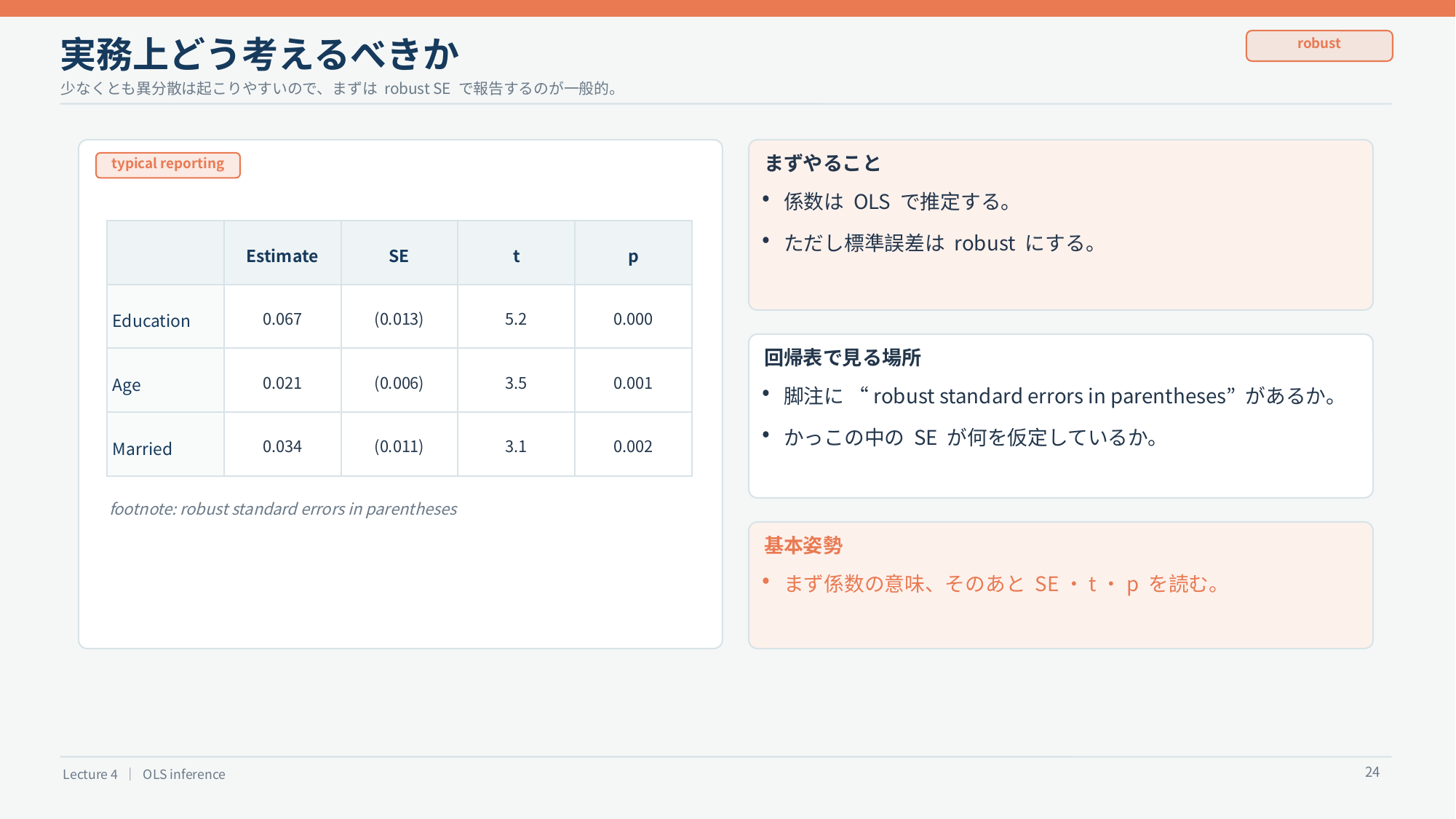

実務上どう考えるべきか
robust
少なくとも異分散は起こりやすいので、まずは robust SE で報告するのが一般的。

まずやること

typical reporting
係数は OLS で推定する。
•

ただし標準誤差は robust にする。
•
Estimate
SE
t
p

0.067
(0.013)
5.2
0.000
Education

回帰表で見る場所

0.021
(0.006)
3.5
0.001
Age
脚注に “robust standard errors in parentheses” があるか。
•

かっこの中の SE が何を仮定しているか。
0.034
(0.011)
3.1
0.002
•
Married
footnote: robust standard errors in parentheses

基本姿勢
まず係数の意味、そのあと SE・t・p を読む。
•

24
Lecture 4 ｜ OLS inference